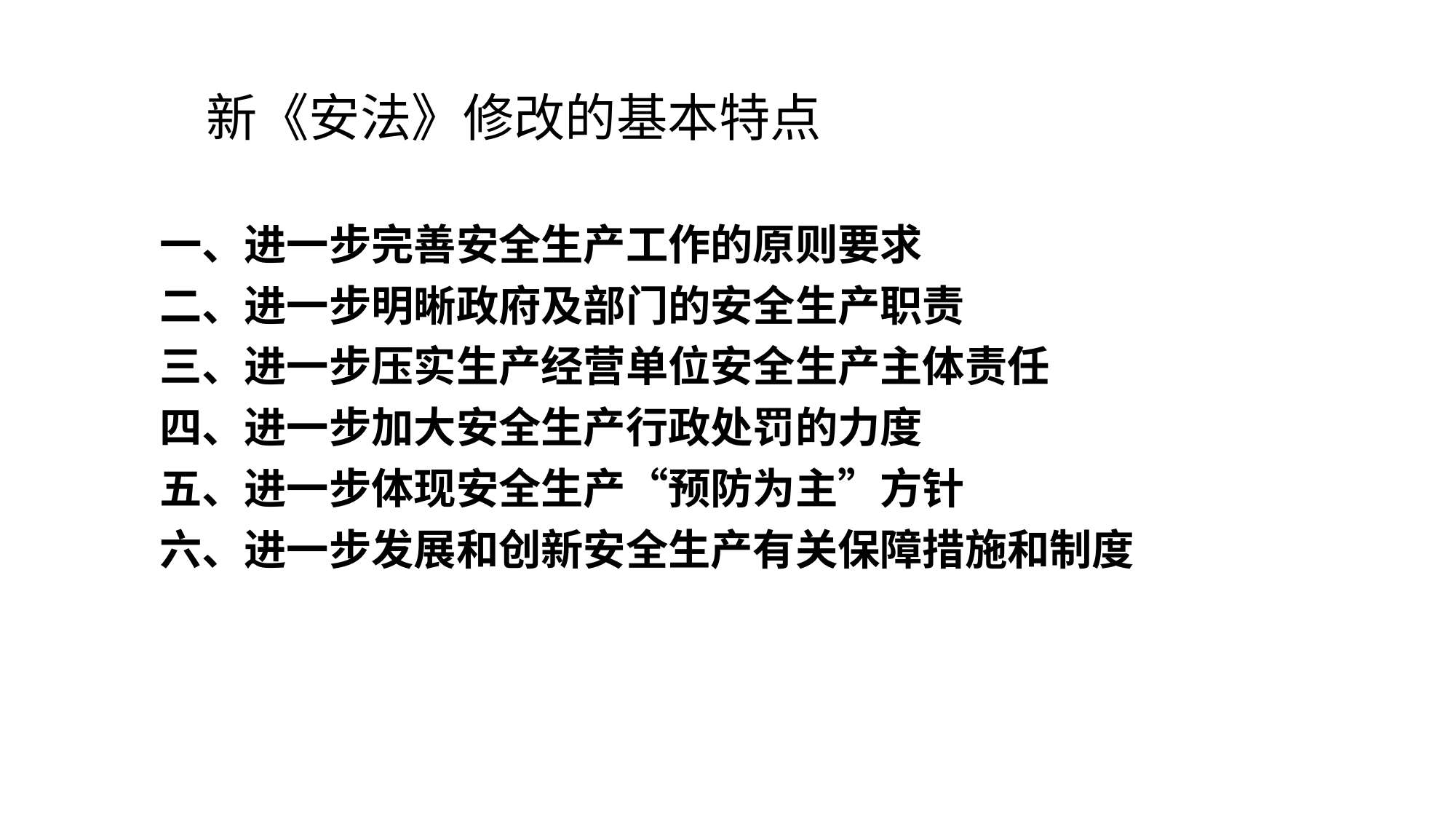

# 新《安法》修改的基本特点
    一、进一步完善安全生产工作的原则要求
    二、进一步明晰政府及部门的安全生产职责
    三、进一步压实生产经营单位安全生产主体责任
    四、进一步加大安全生产行政处罚的力度
    五、进一步体现安全生产“预防为主”方针
    六、进一步发展和创新安全生产有关保障措施和制度